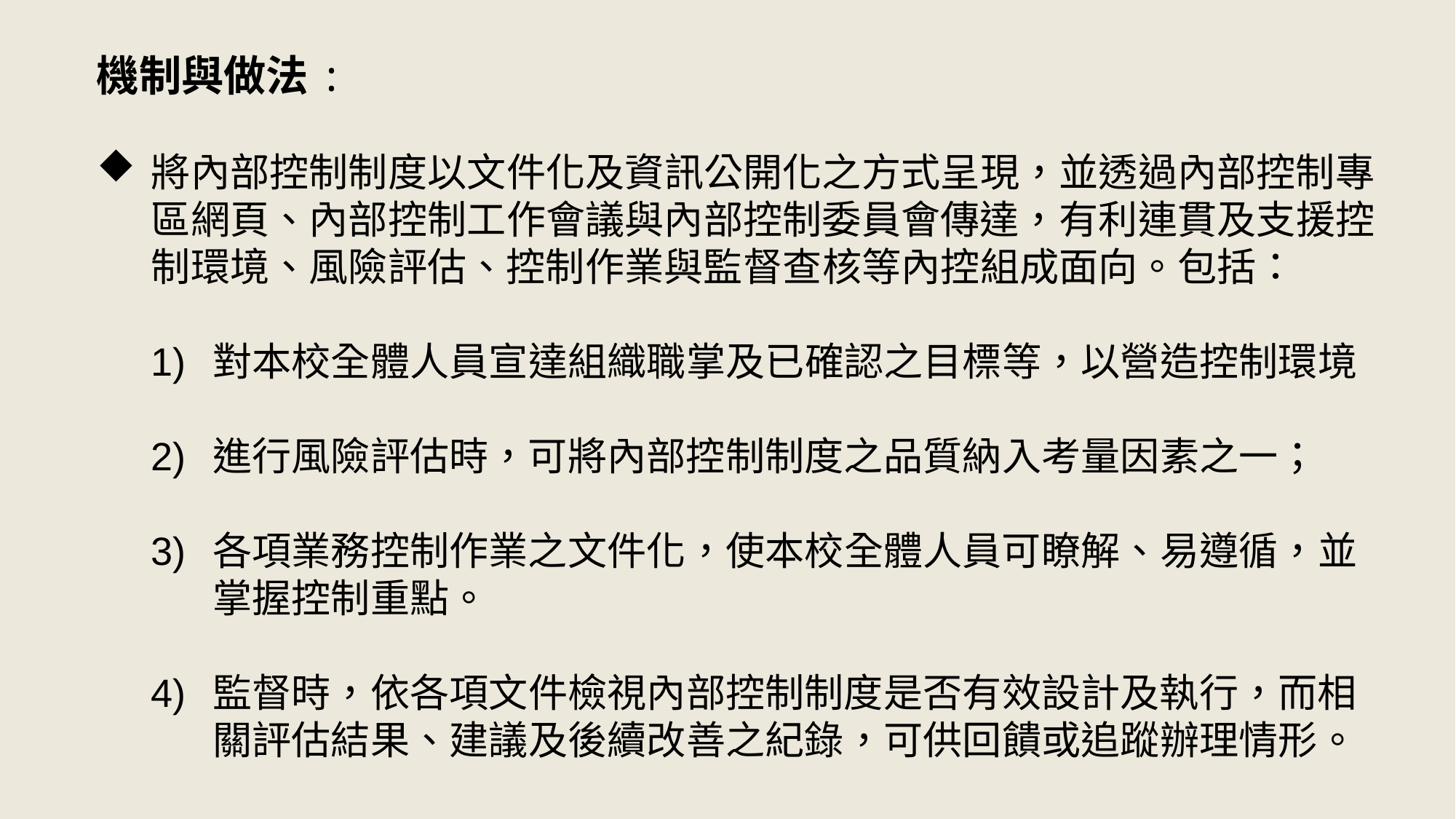

機制與做法:

將內部控制制度以文件化及資訊公開化之方式呈現，並透過內部控制專區網頁、內部控制工作會議與內部控制委員會傳達，有利連貫及支援控制環境、風險評估、控制作業與監督查核等內控組成面向。包括：

對本校全體人員宣達組織職掌及已確認之目標等，以營造控制環境

進行風險評估時，可將內部控制制度之品質納入考量因素之一；

各項業務控制作業之文件化，使本校全體人員可瞭解、易遵循，並掌握控制重點。

監督時，依各項文件檢視內部控制制度是否有效設計及執行，而相關評估結果、建議及後續改善之紀錄，可供回饋或追蹤辦理情形。